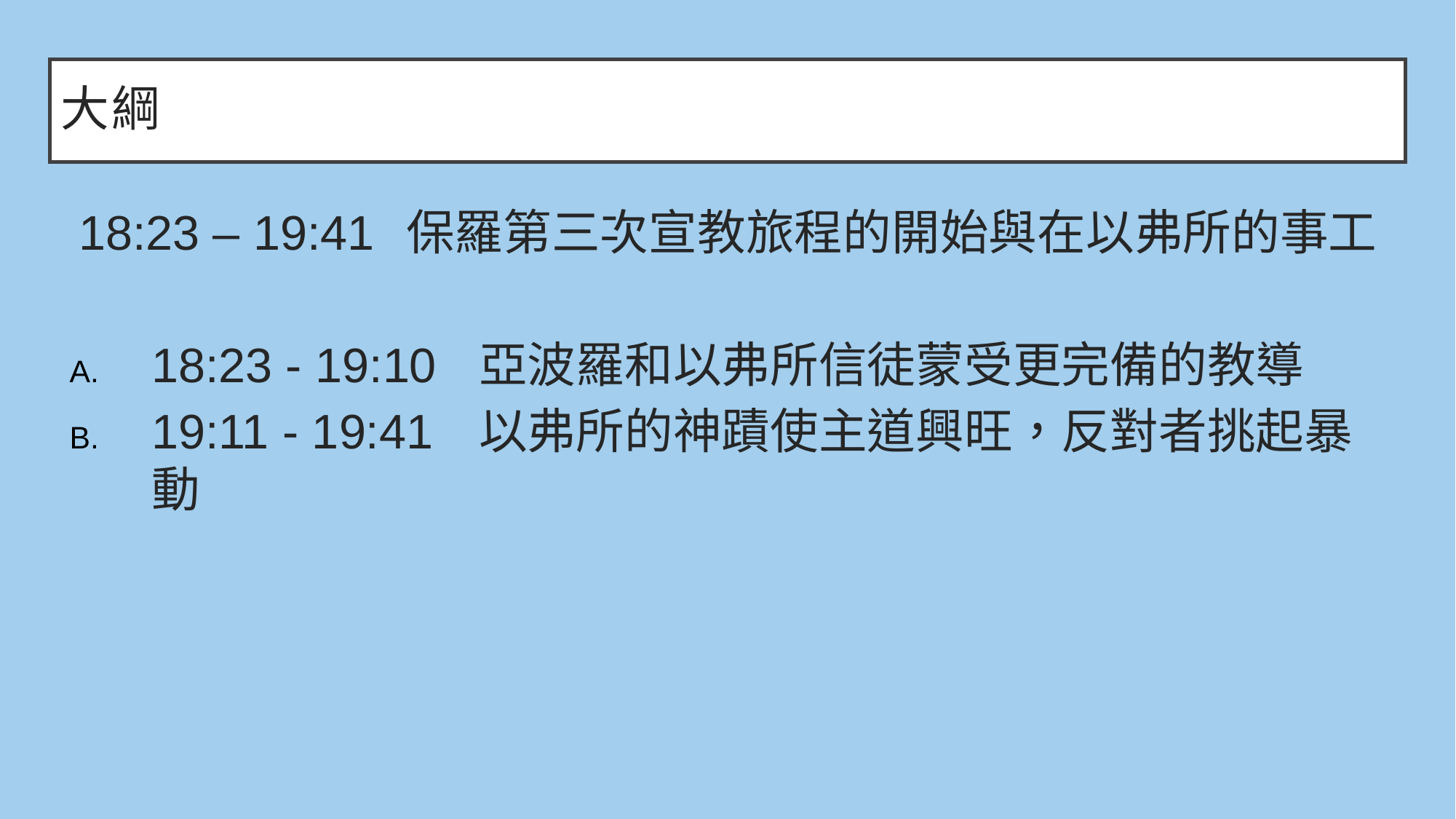

# 大綱
18:23 – 19:41	保羅第三次宣教旅程的開始與在以弗所的事工

18:23 - 19:10	亞波羅和以弗所信徒蒙受更完備的教導
19:11 - 19:41	以弗所的神蹟使主道興旺，反對者挑起暴動